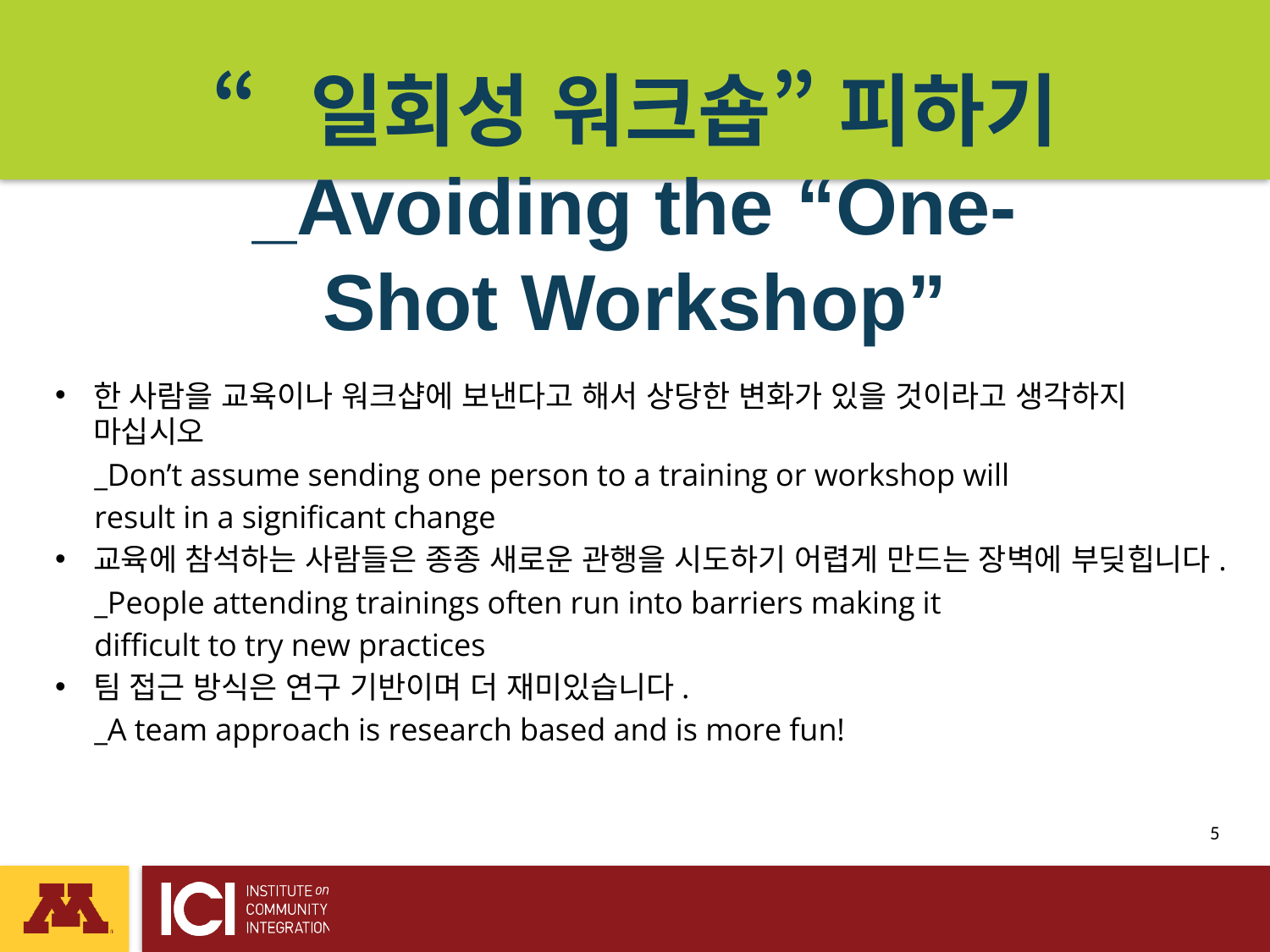

# “일회성 워크숍” 피하기 _Avoiding the “One-Shot Workshop”
한 사람을 교육이나 워크샵에 보낸다고 해서 상당한 변화가 있을 것이라고 생각하지 마십시오
     _Don’t assume sending one person to a training or workshop will
     result in a significant change
교육에 참석하는 사람들은 종종 새로운 관행을 시도하기 어렵게 만드는 장벽에 부딪힙니다.
     _People attending trainings often run into barriers making it
     difficult to try new practices
팀 접근 방식은 연구 기반이며 더 재미있습니다.
     _A team approach is research based and is more fun!
                                                                                                                                                                                                                                                                     5